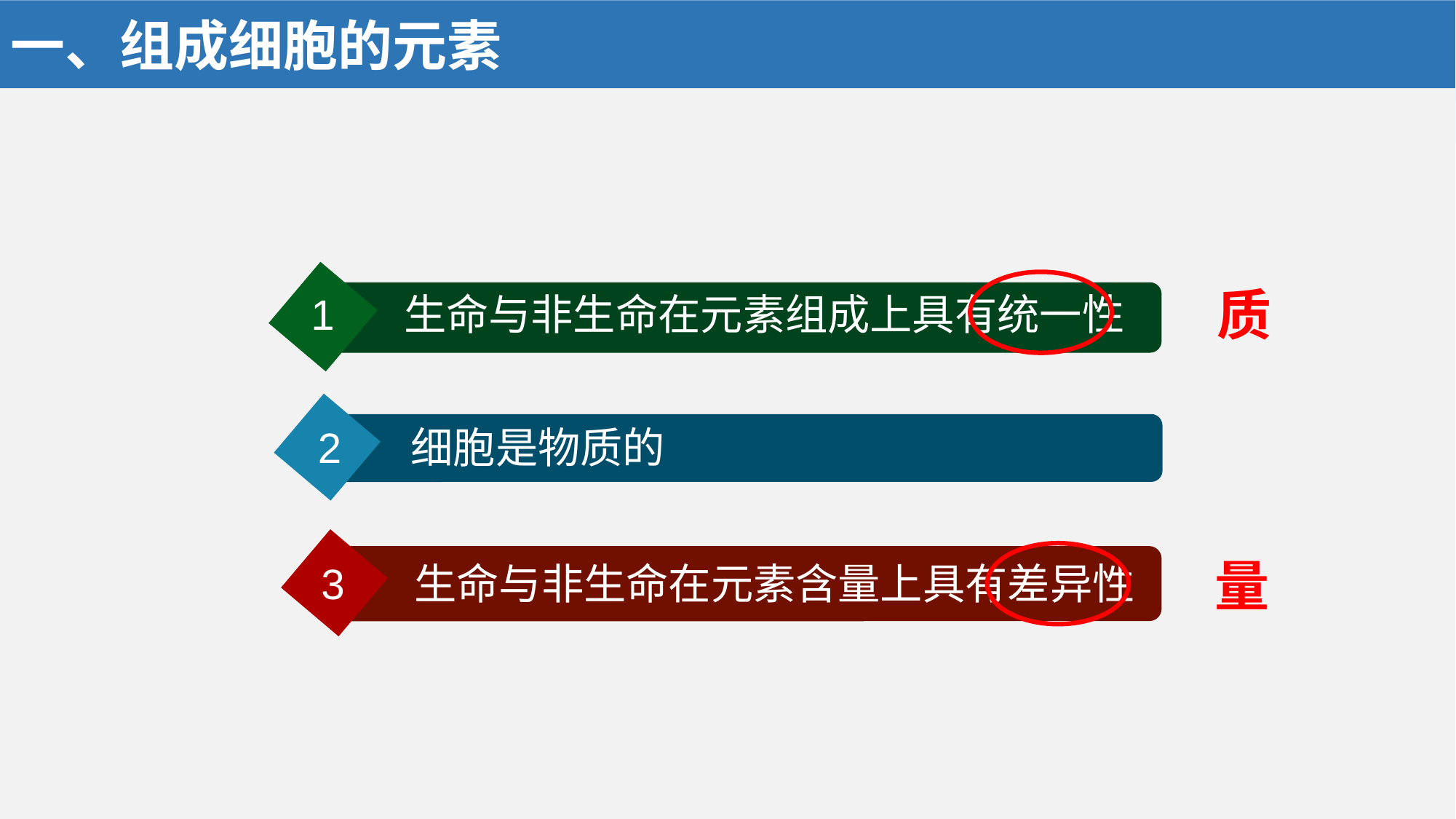

一、组成细胞的元素

质

1     生命与非生命在元素组成上具有统一性

2     细胞是物质的

3     生命与非生命在元素含量上具有差异性
量